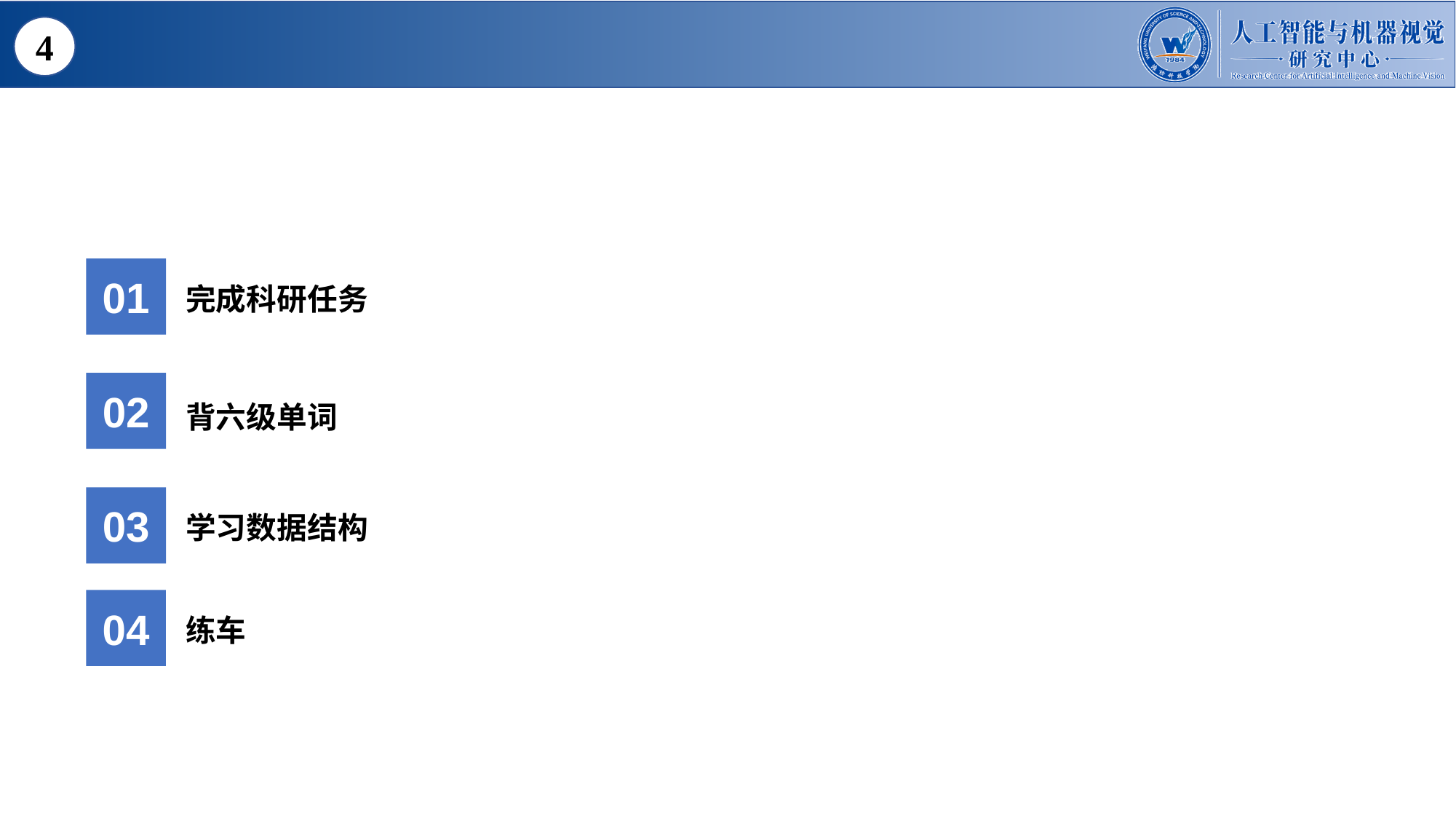

4
01
完成科研任务
02
背六级单词
03
学习数据结构
04
练车
9
Your Title